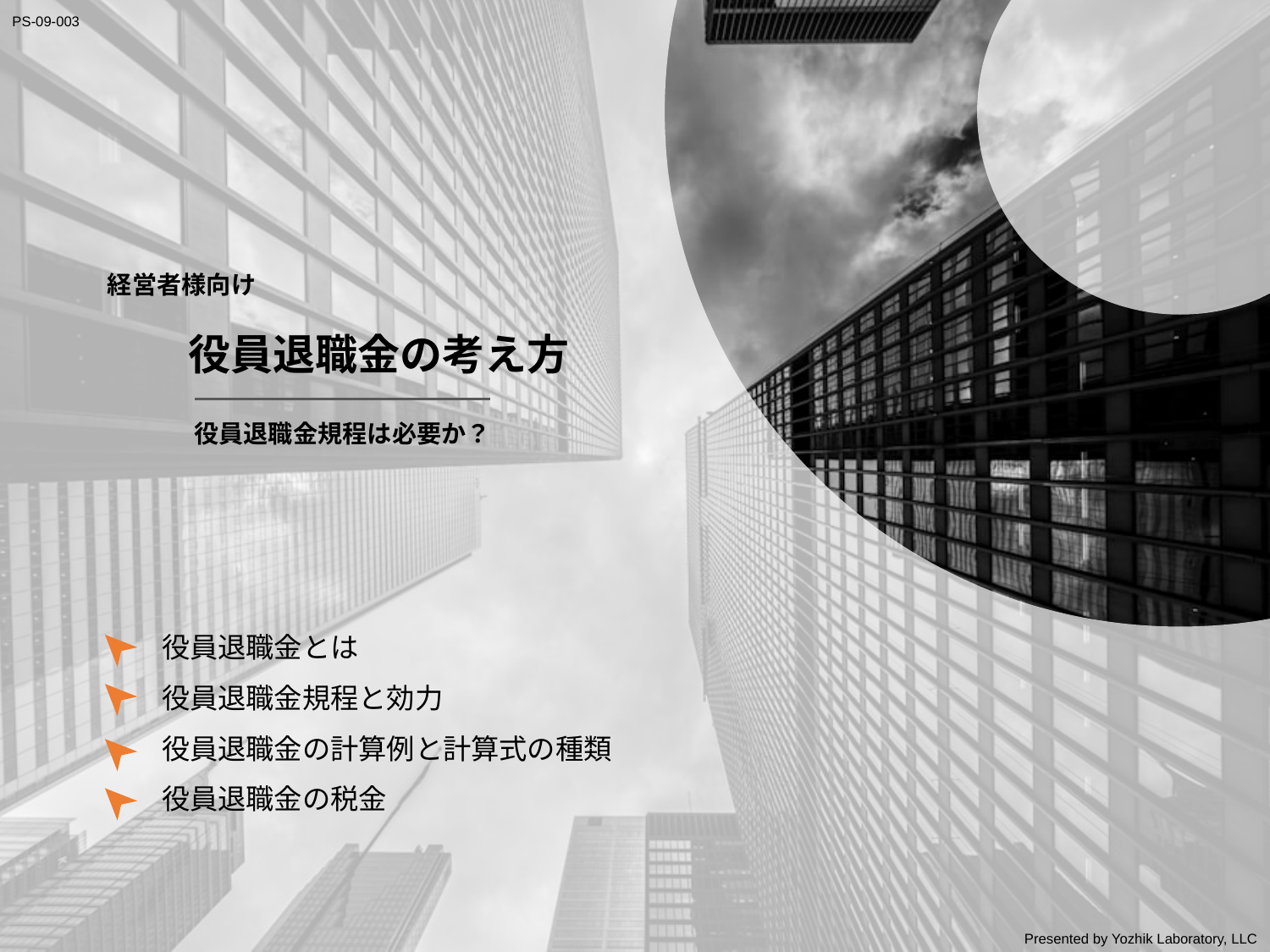

経営者様向け
役員退職金の考え方
役員退職金規程は必要か？

役員退職金とは
役員退職金規程と効力
役員退職金の計算例と計算式の種類
役員退職金の税金